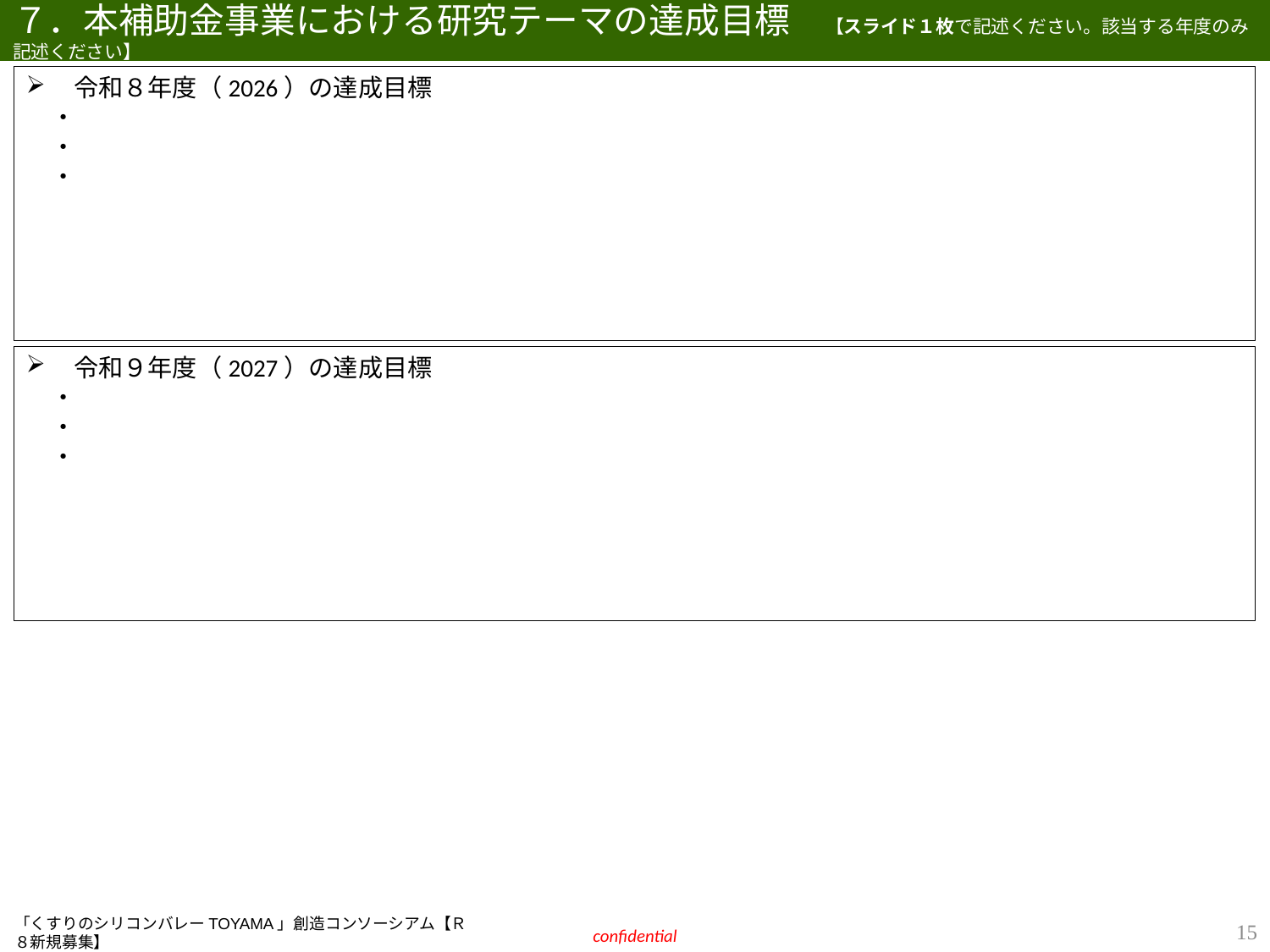

# ７．本補助金事業における研究テーマの達成目標　【スライド１枚で記述ください。該当する年度のみ記述ください】
令和８年度（2026）の達成目標
　・
　・
　・

令和９年度（2027）の達成目標
　・
　・
　・

15
「くすりのシリコンバレーTOYAMA」創造コンソーシアム【Ｒ８新規募集】